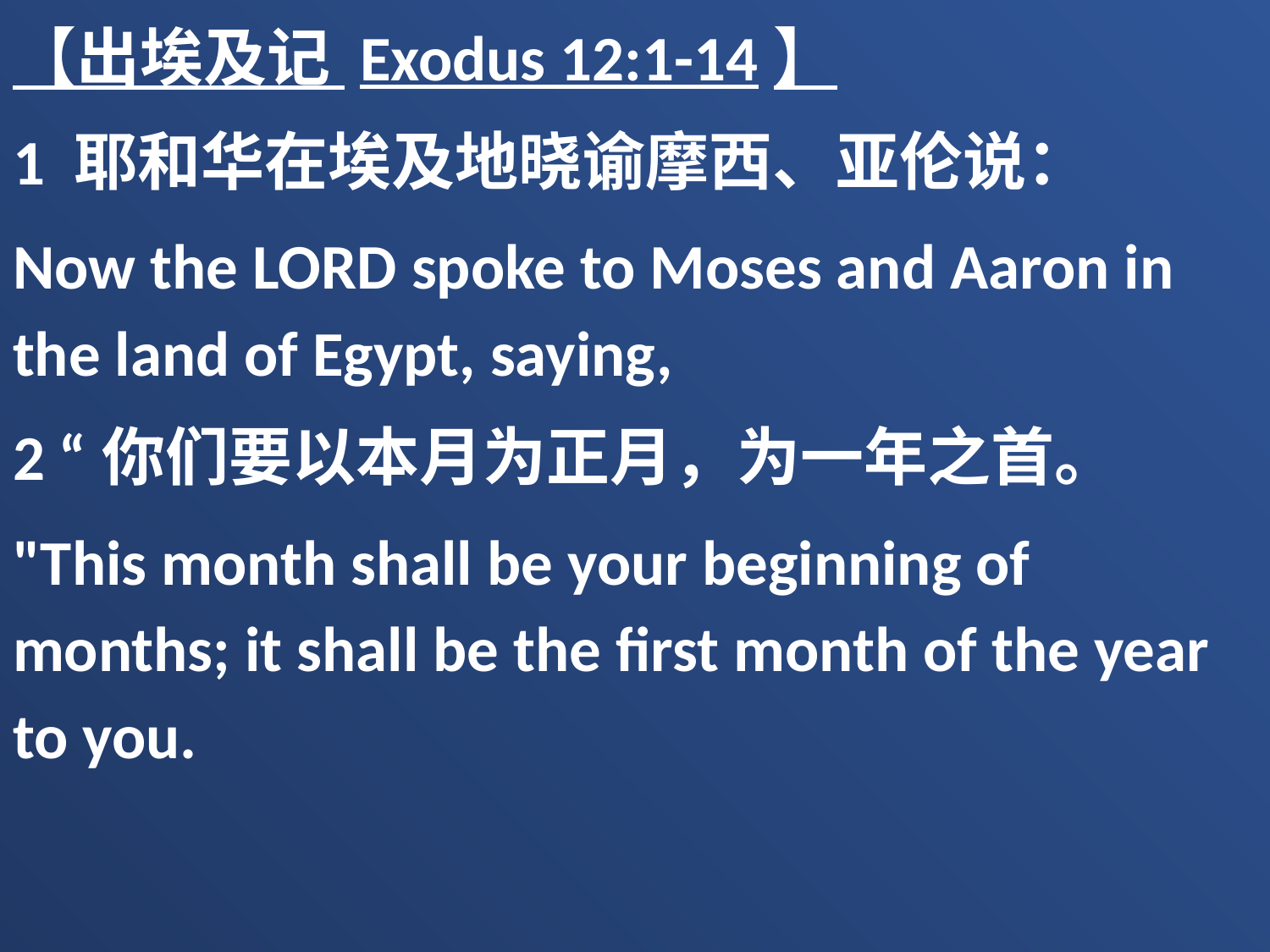

【出埃及记 Exodus 12:1-14】
1 耶和华在埃及地晓谕摩西、亚伦说：
Now the LORD spoke to Moses and Aaron in the land of Egypt, saying,
2 “你们要以本月为正月，为一年之首。
"This month shall be your beginning of months; it shall be the first month of the year to you.